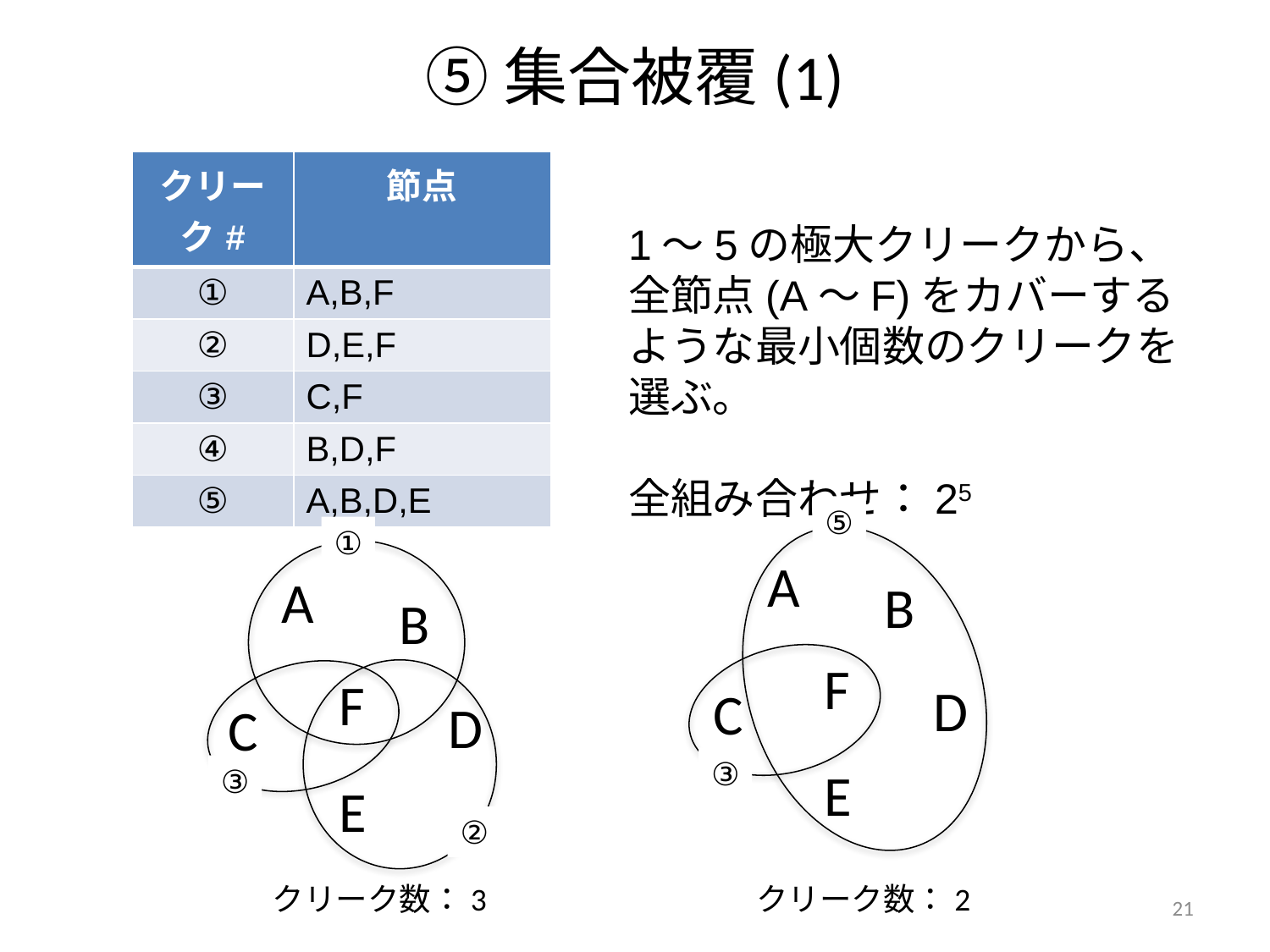

# ⑤集合被覆(1)
| クリーク# | 節点 |
| --- | --- |
| ① | A,B,F |
| ② | D,E,F |
| ③ | C,F |
| ④ | B,D,F |
| ⑤ | A,B,D,E |
1〜5の極大クリークから、
全節点(A〜F)をカバーするような最小個数のクリークを選ぶ。

全組み合わせ：25
⑤
①

A
A
B

B
F

F

D
C
D
C
③
E
③
E
②
クリーク数：3
クリーク数：2
21